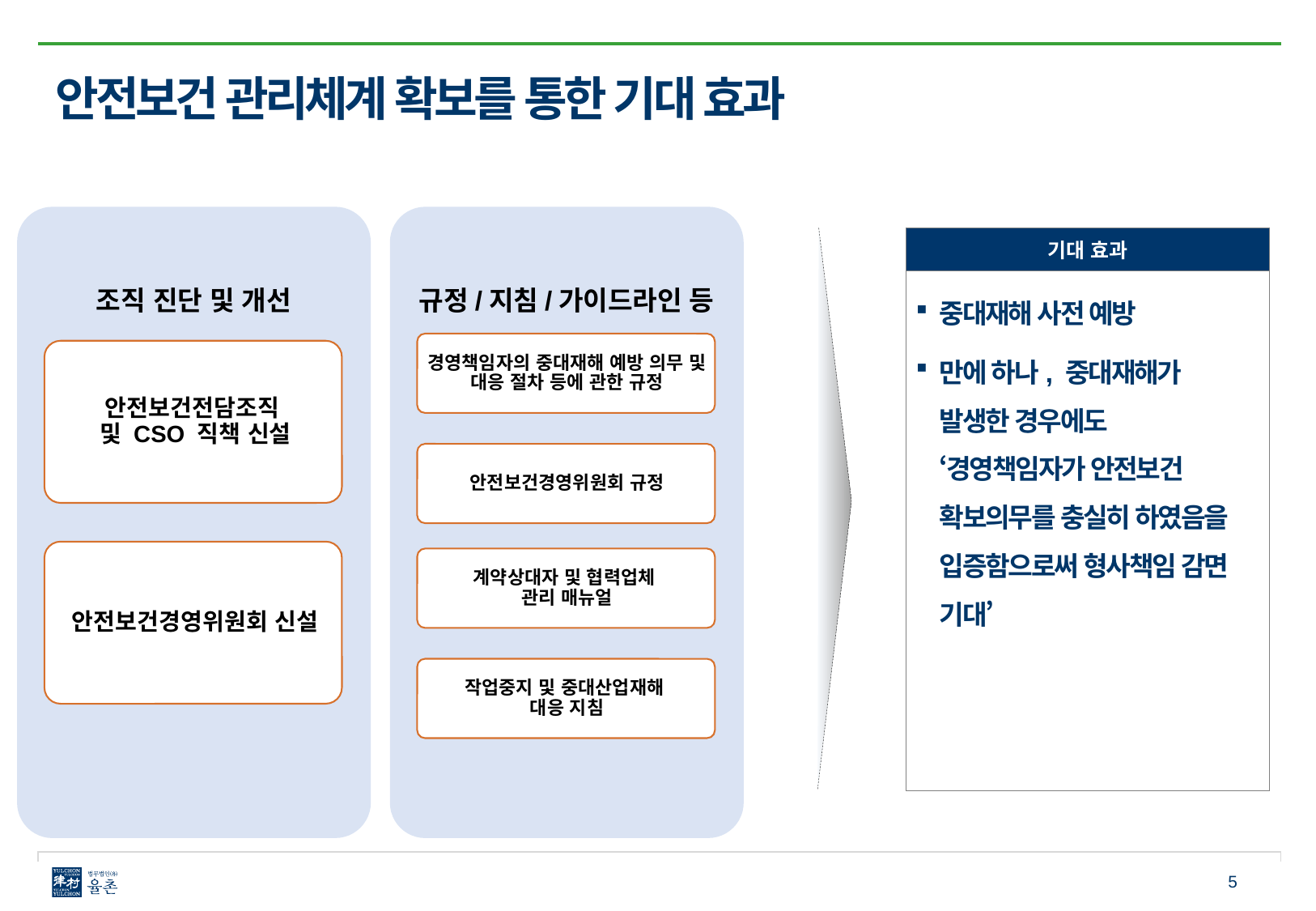

# 안전보건 관리체계 확보를 통한 기대 효과
조직 진단 및 개선
안전보건전담조직
및 CSO 직책 신설
안전보건경영위원회 신설
규정/지침/가이드라인 등
경영책임자의 중대재해 예방 의무 및 대응 절차 등에 관한 규정
안전보건경영위원회 규정
계약상대자 및 협력업체
관리 매뉴얼
작업중지 및 중대산업재해
대응 지침
기대 효과
중대재해 사전 예방
만에 하나, 중대재해가
발생한 경우에도
‘경영책임자가 안전보건
확보의무를 충실히 하였음을 입증함으로써 형사책임 감면 기대’

5